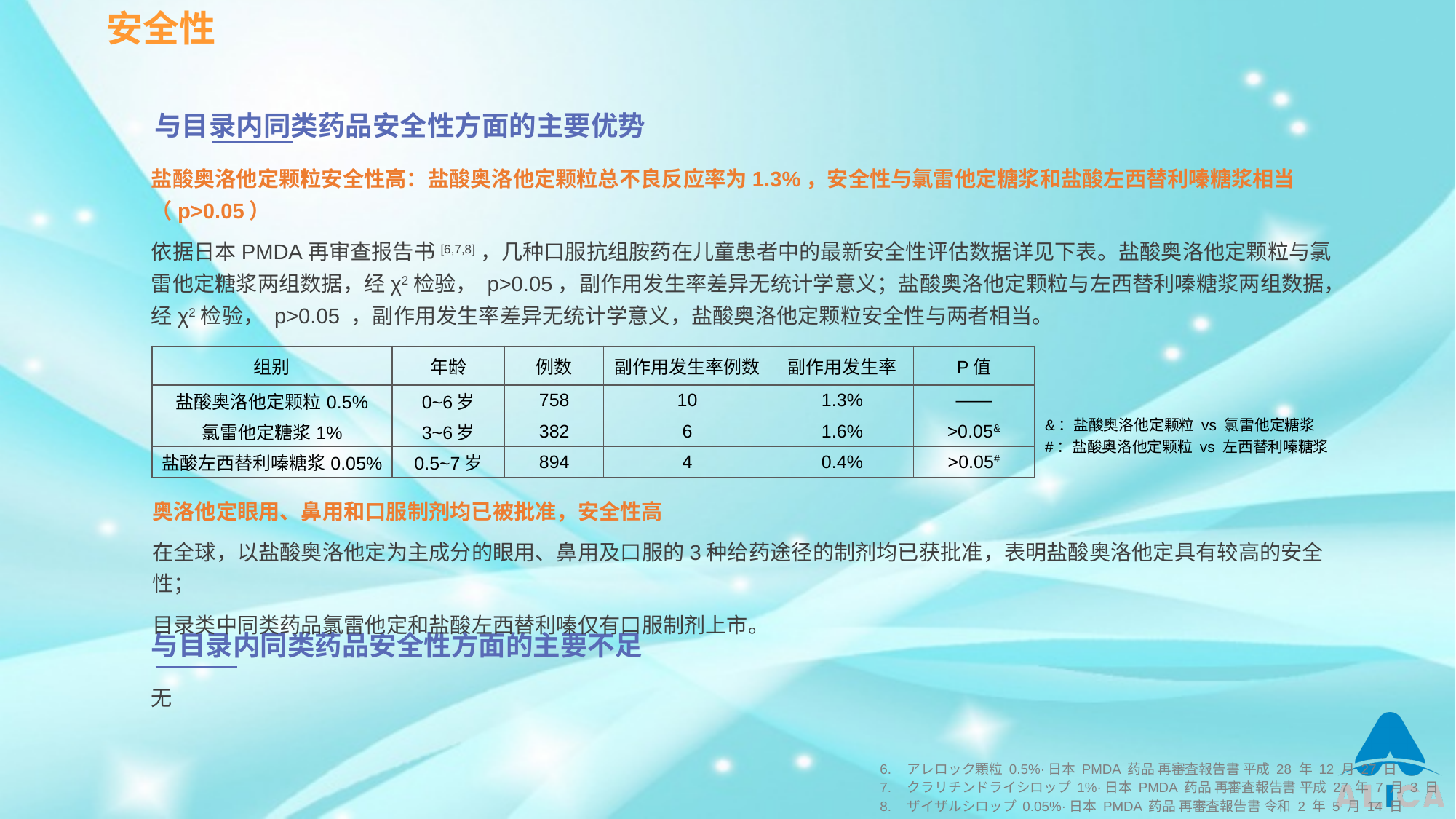

安全性
与目录内同类药品安全性方面的主要优势
盐酸奥洛他定颗粒安全性高：盐酸奥洛他定颗粒总不良反应率为1.3%，安全性与氯雷他定糖浆和盐酸左西替利嗪糖浆相当（p>0.05）
依据日本PMDA再审查报告书[6,7,8]，几种口服抗组胺药在儿童患者中的最新安全性评估数据详见下表。盐酸奥洛他定颗粒与氯雷他定糖浆两组数据，经χ2检验， p>0.05，副作用发生率差异无统计学意义；盐酸奥洛他定颗粒与左西替利嗪糖浆两组数据，经χ2检验， p>0.05 ，副作用发生率差异无统计学意义，盐酸奥洛他定颗粒安全性与两者相当。
与目录内同类药品安全性方面的主要不足
无
| 组别 | 年龄 | 例数 | 副作用发生率例数 | 副作用发生率 | P值 |
| --- | --- | --- | --- | --- | --- |
| 盐酸奥洛他定颗粒0.5% | 0~6岁 | 758 | 10 | 1.3% | —— |
| 氯雷他定糖浆1% | 3~6岁 | 382 | 6 | 1.6% | >0.05& |
| 盐酸左西替利嗪糖浆0.05% | 0.5~7岁 | 894 | 4 | 0.4% | >0.05# |
&：盐酸奥洛他定颗粒 vs 氯雷他定糖浆
#：盐酸奥洛他定颗粒 vs 左西替利嗪糖浆
奥洛他定眼用、鼻用和口服制剂均已被批准，安全性高
在全球，以盐酸奥洛他定为主成分的眼用、鼻用及口服的3种给药途径的制剂均已获批准，表明盐酸奥洛他定具有较高的安全性；
目录类中同类药品氯雷他定和盐酸左西替利嗪仅有口服制剂上市。
アレロック顆粒 0.5%·日本 PMDA 药品 再審査報告書 平成 28 年 12 月 27 日
クラリチンドライシロップ 1%·日本 PMDA 药品 再審査報告書 平成 27 年 7 月 3 日
ザイザルシロップ 0.05%·日本 PMDA 药品 再審査報告書 令和 2 年 5 月 14 日